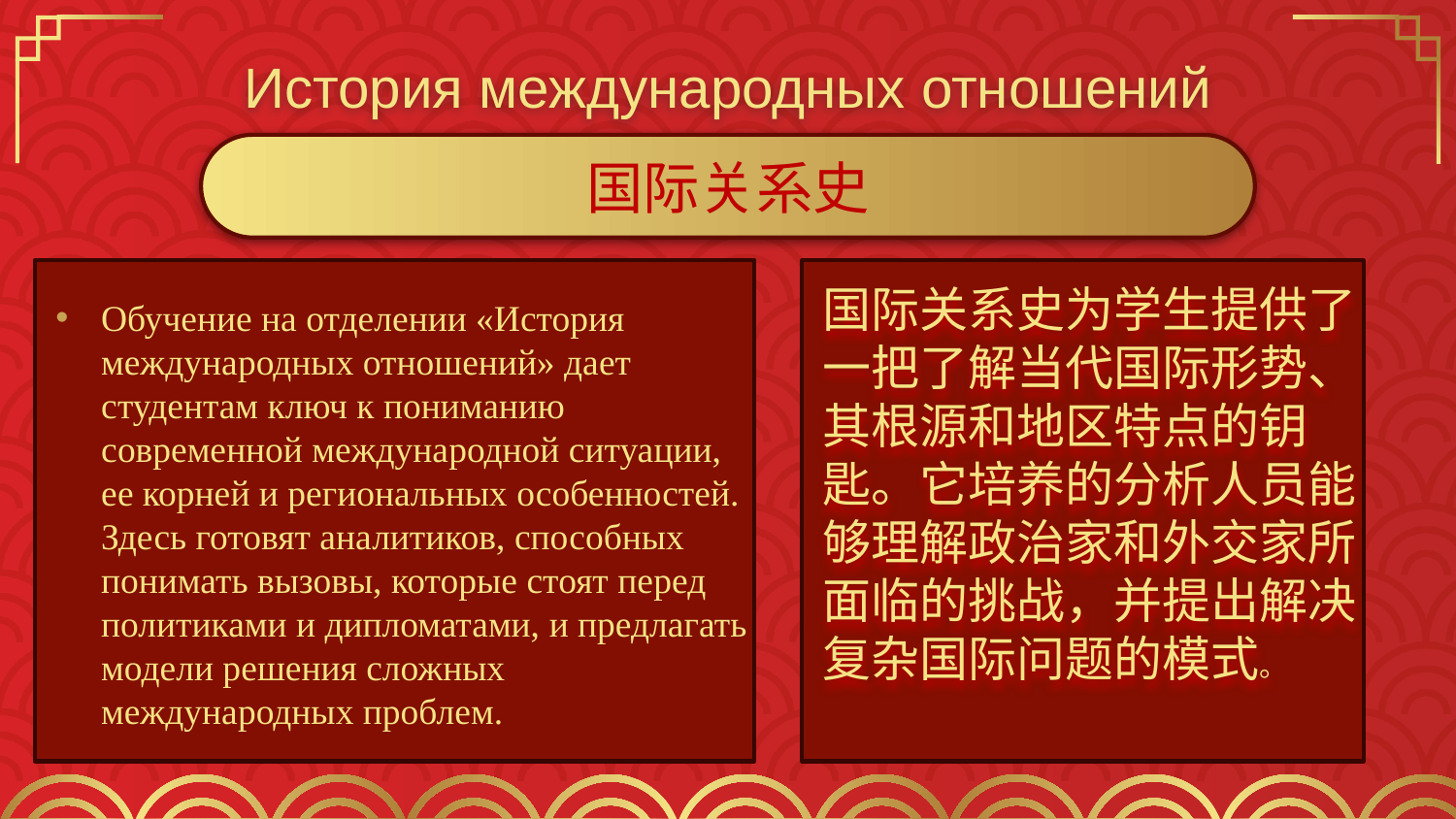

История международных отношений
国际关系史

国际关系史为学生提供了一把了解当代国际形势、其根源和地区特点的钥匙。它培养的分析人员能够理解政治家和外交家所面临的挑战，并提出解决复杂国际问题的模式。
Обучение на отделении «История международных отношений» дает студентам ключ к пониманию современной международной ситуации, ее корней и региональных особенностей. Здесь готовят аналитиков, способных понимать вызовы, которые стоят перед политиками и дипломатами, и предлагать модели решения сложных международных проблем.